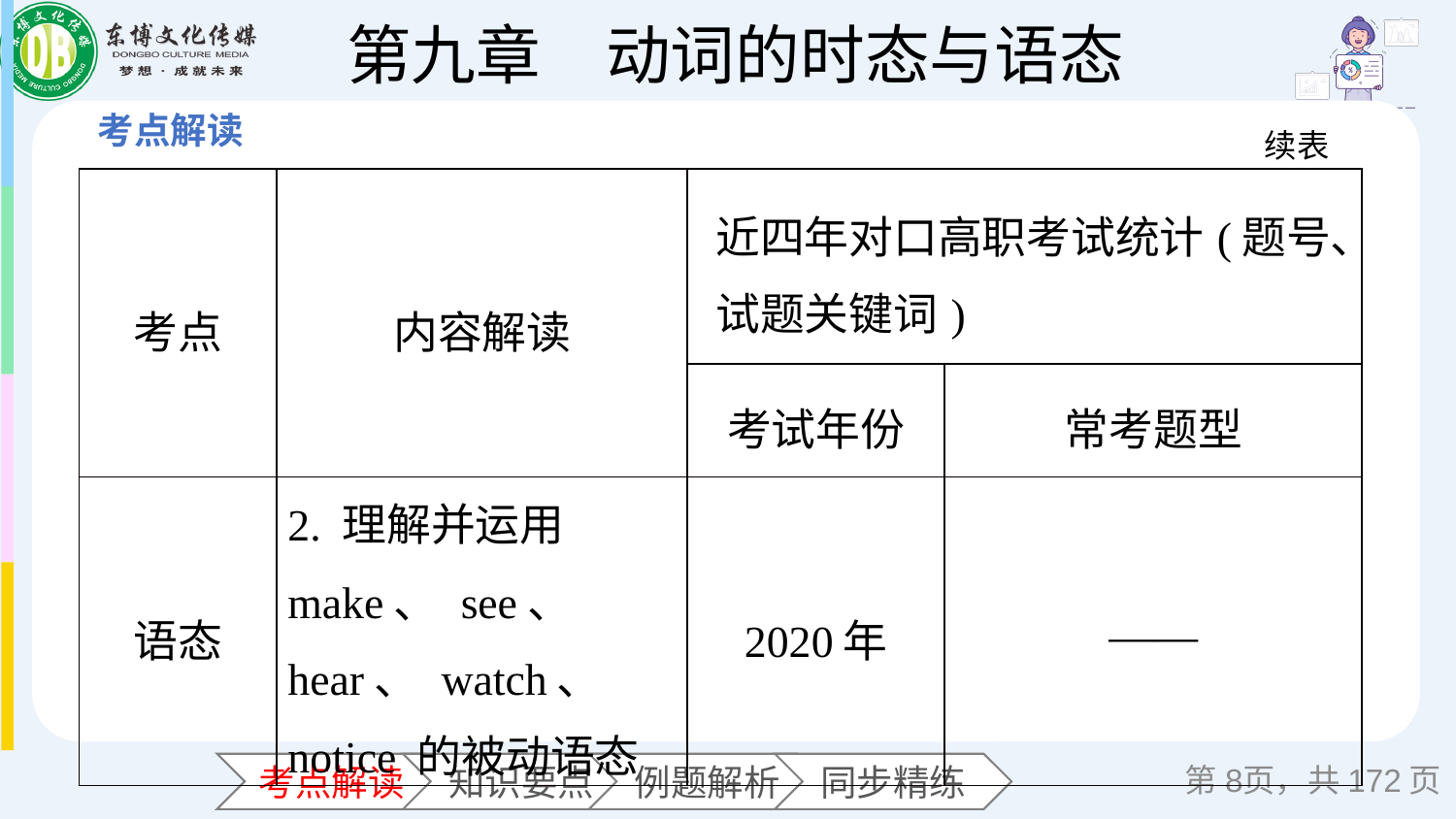

续表
| 考点 | 内容解读 | 近四年对口高职考试统计(题号、试题关键词) |  |
| --- | --- | --- | --- |
|  |  | 考试年份 | 常考题型 |
| 语态 | 2. 理解并运用make、 see、 hear、 watch、 notice 的被动语态 | 2020年 | —— |
第8页，共172页